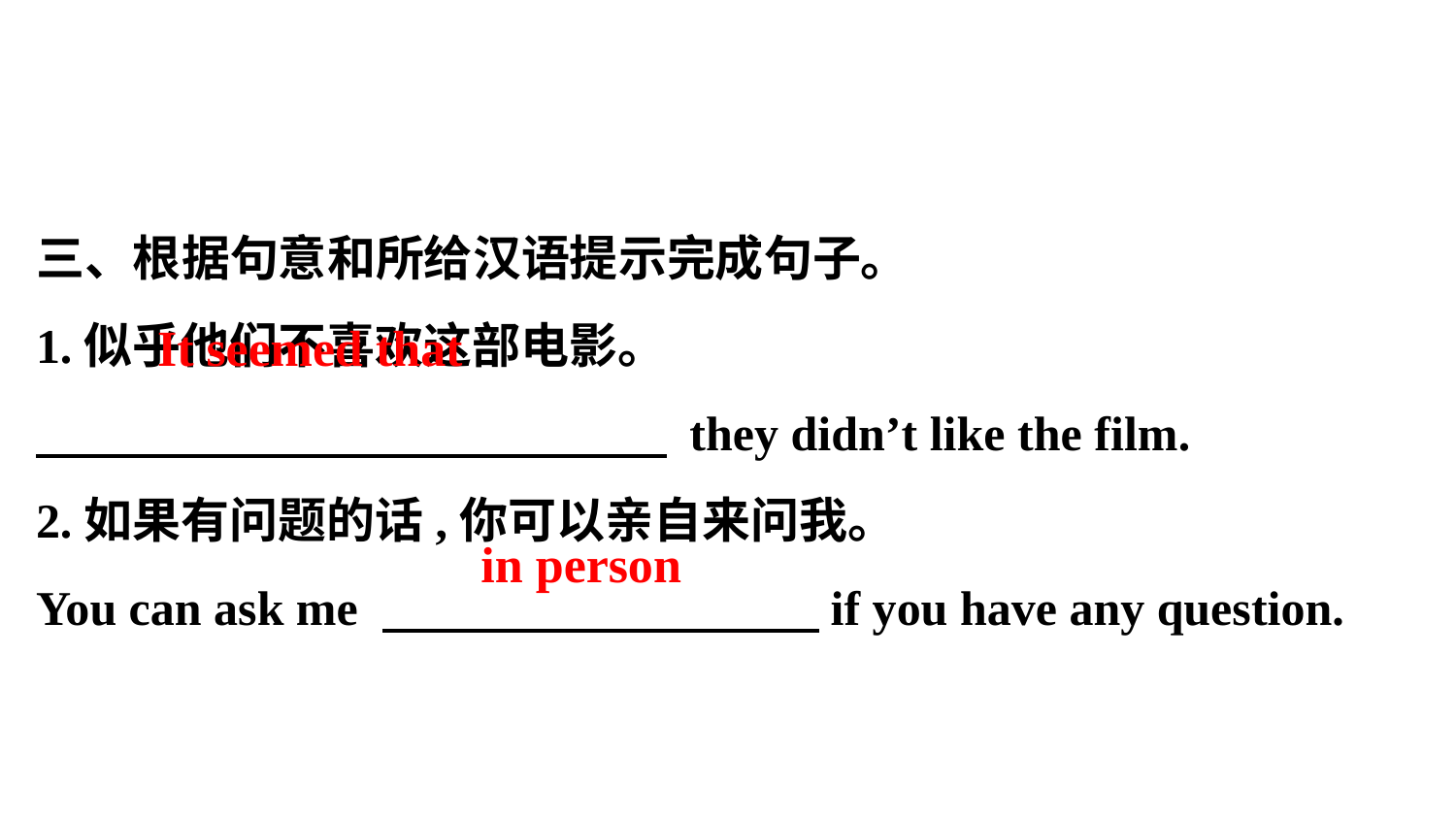

三、根据句意和所给汉语提示完成句子。
1.似乎他们不喜欢这部电影。
　　　　　　　　　　　　　 they didn’t like the film.
2.如果有问题的话,你可以亲自来问我。
You can ask me 　　　　　　　　　if you have any question.
It seemed that
in person